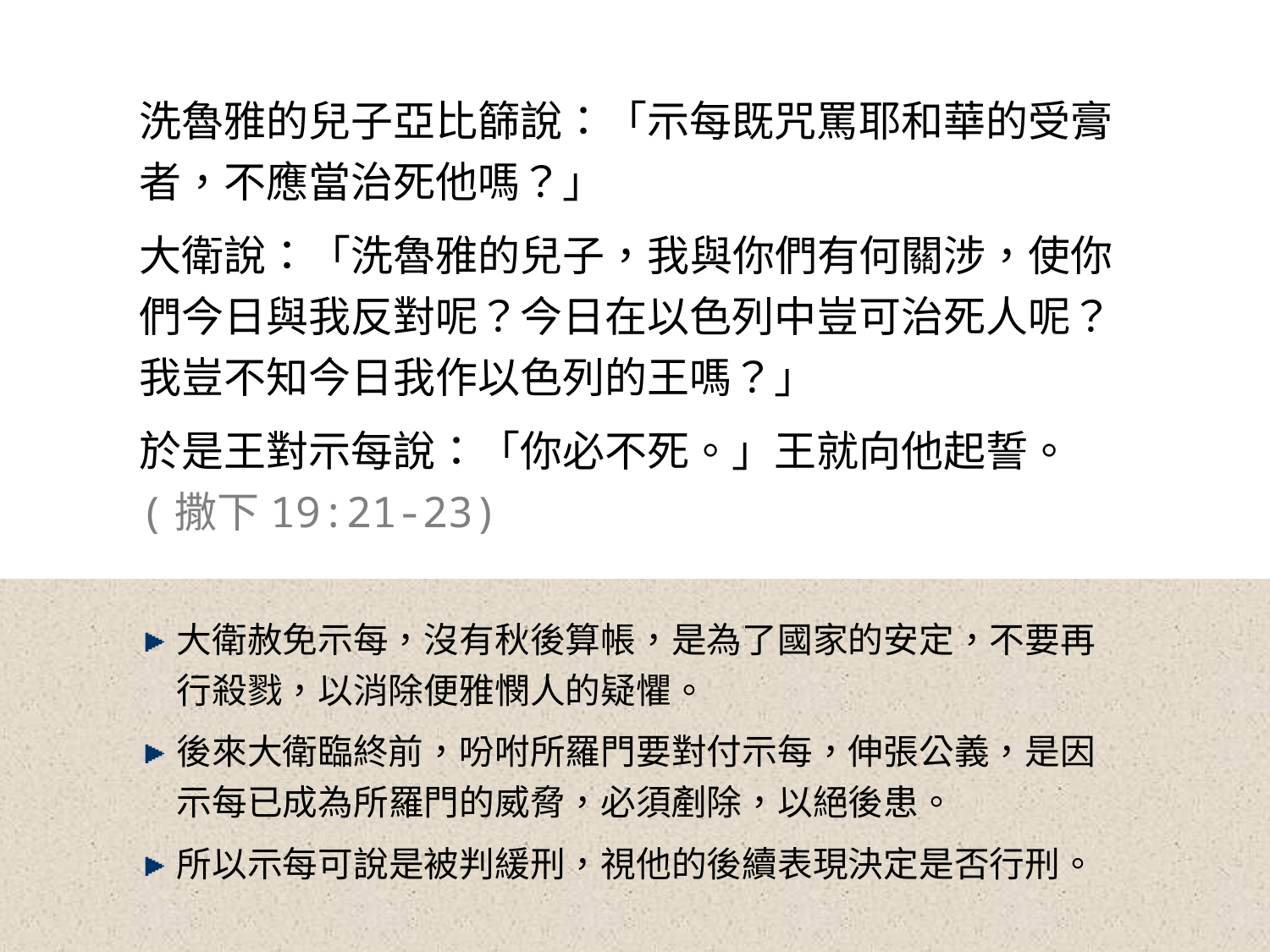

洗魯雅的兒子亞比篩說：「示每既咒罵耶和華的受膏者，不應當治死他嗎？」
大衛說：「洗魯雅的兒子，我與你們有何關涉，使你們今日與我反對呢？今日在以色列中豈可治死人呢？我豈不知今日我作以色列的王嗎？」
於是王對示每說：「你必不死。」王就向他起誓。(撒下19:21-23)

大衛赦免示每，沒有秋後算帳，是為了國家的安定，不要再行殺戮，以消除便雅憫人的疑懼。
後來大衛臨終前，吩咐所羅門要對付示每，伸張公義，是因示每已成為所羅門的威脅，必須剷除，以絕後患。
所以示每可說是被判緩刑，視他的後續表現決定是否行刑。